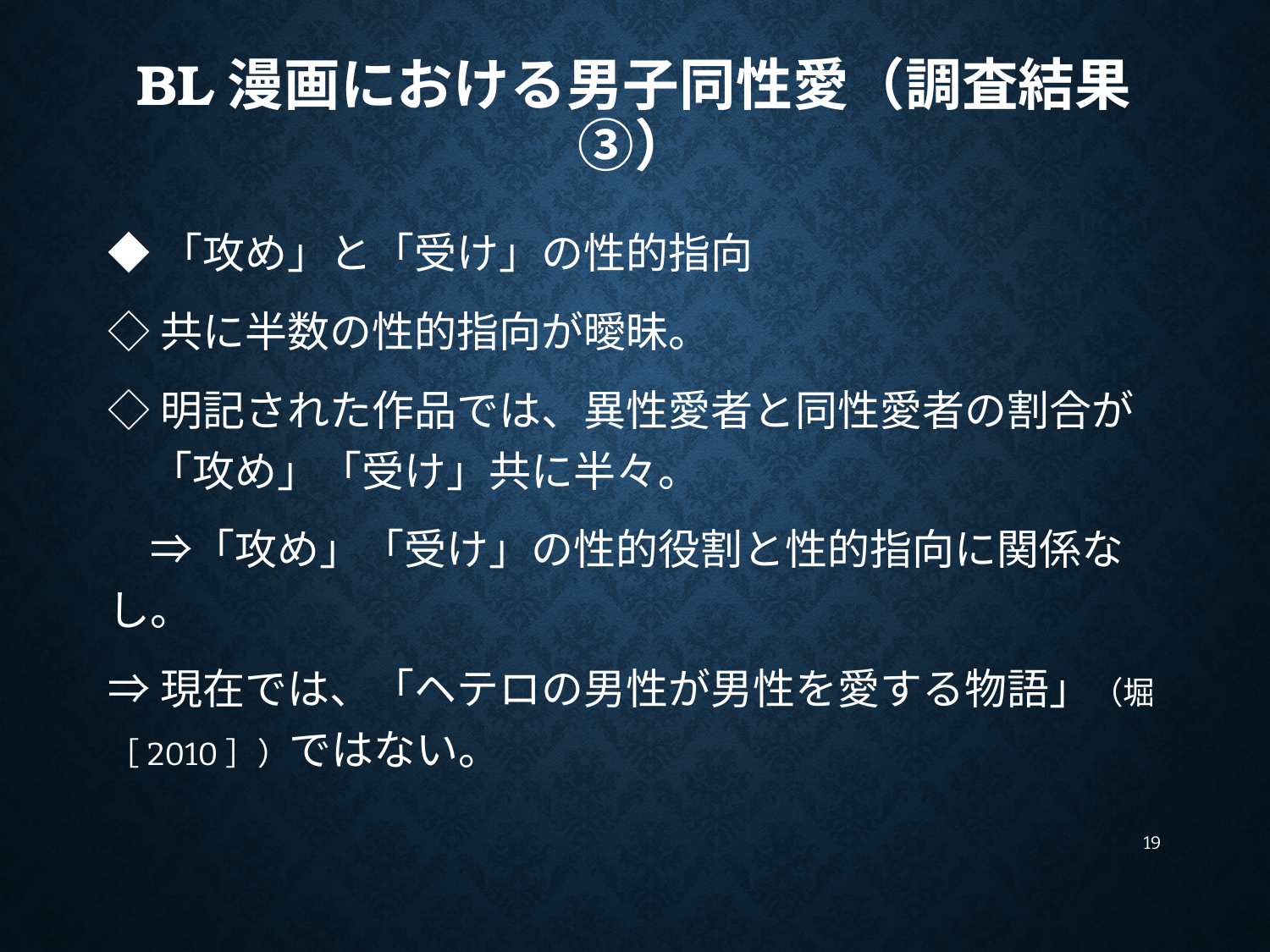

# BL漫画における男子同性愛（調査結果③）
◆「攻め」と「受け」の性的指向
◇共に半数の性的指向が曖昧。
◇明記された作品では、異性愛者と同性愛者の割合が　「攻め」「受け」共に半々。
　⇒「攻め」「受け」の性的役割と性的指向に関係なし。
⇒現在では、「ヘテロの男性が男性を愛する物語」（堀［2010］）ではない。
19